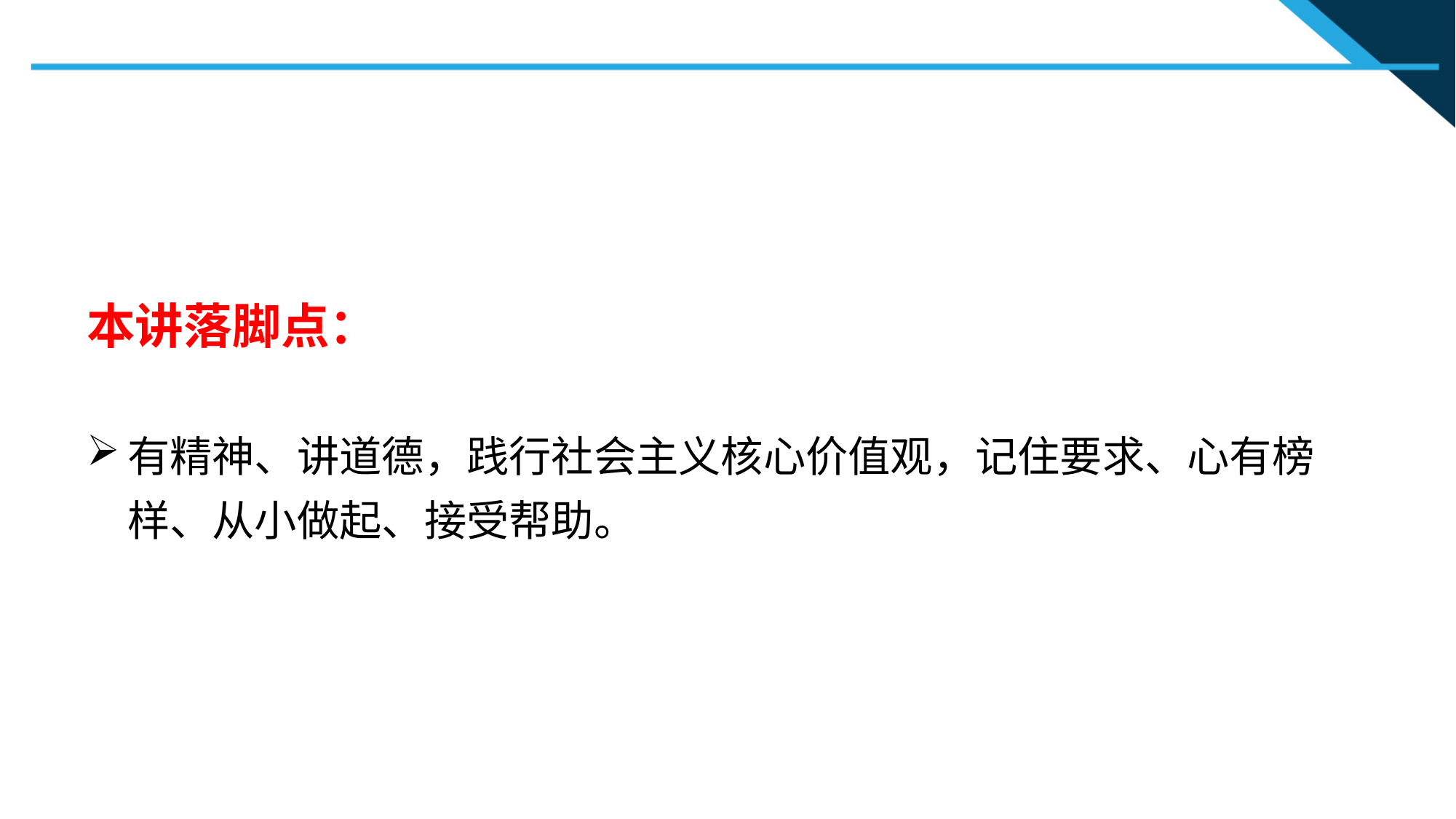

本讲落脚点：

有精神、讲道德，践行社会主义核心价值观，记住要求、心有榜样、从小做起、接受帮助。